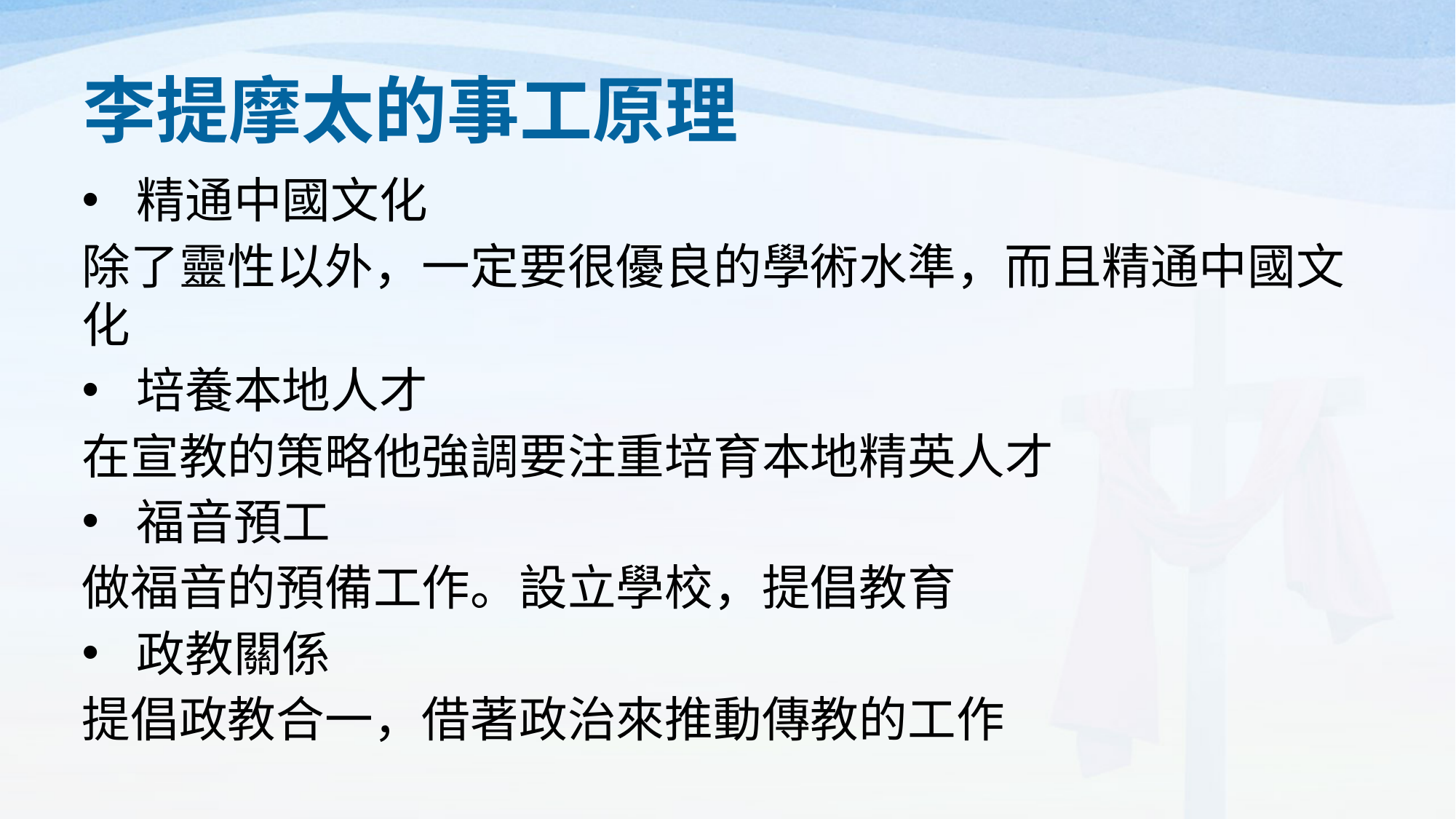

# 李提摩太的事工原理
精通中國文化
除了靈性以外，一定要很優良的學術水準，而且精通中國文化
培養本地人才
在宣教的策略他強調要注重培育本地精英人才
福音預工
做福音的預備工作。設立學校，提倡教育
政教關係
提倡政教合一，借著政治來推動傳教的工作